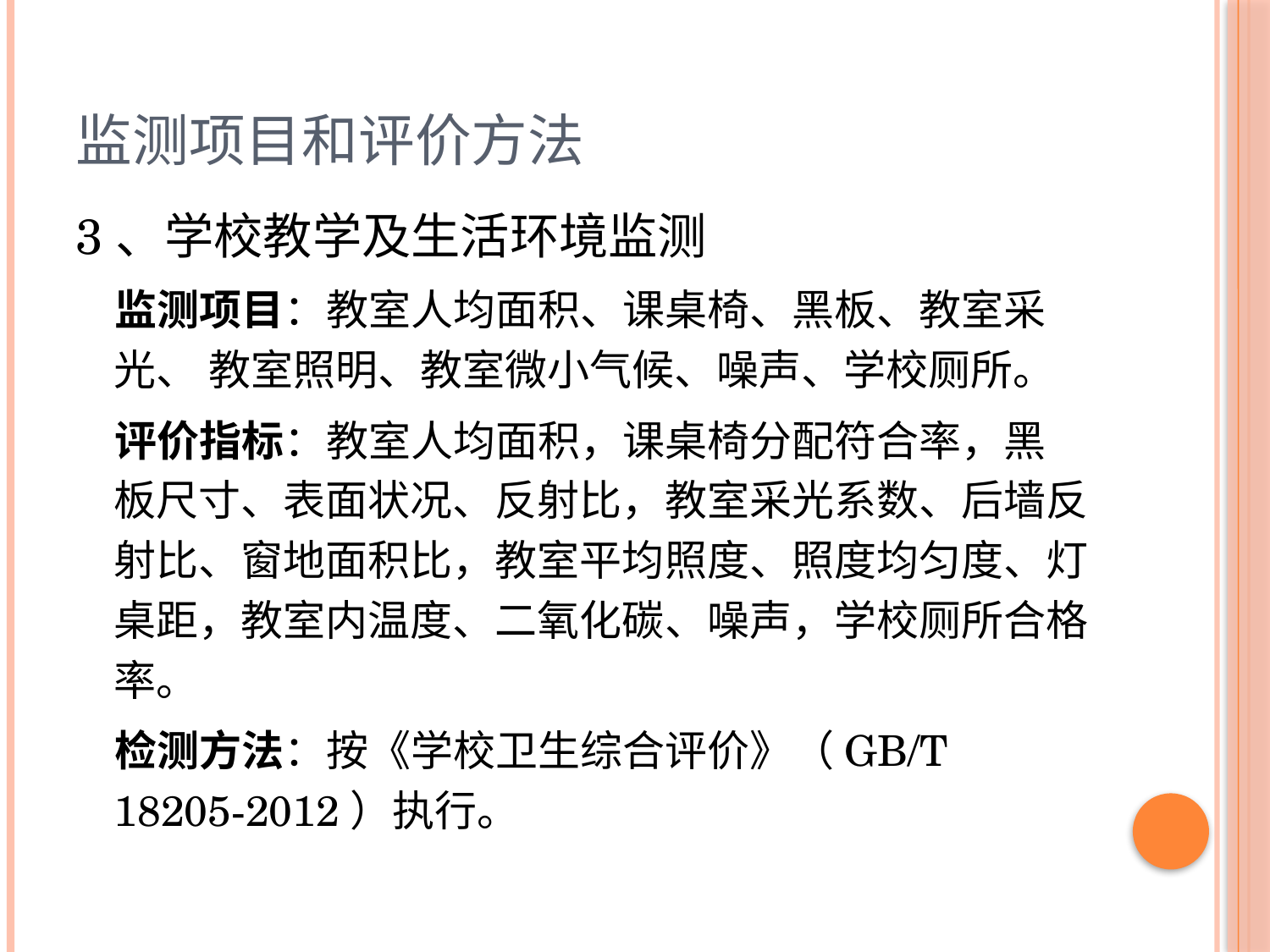

# 监测项目和评价方法
3、学校教学及生活环境监测
   监测项目：教室人均面积、课桌椅、黑板、教室采光、 教室照明、教室微小气候、噪声、学校厕所。
   评价指标：教室人均面积，课桌椅分配符合率，黑板尺寸、表面状况、反射比，教室采光系数、后墙反射比、窗地面积比，教室平均照度、照度均匀度、灯桌距，教室内温度、二氧化碳、噪声，学校厕所合格率。
   检测方法：按《学校卫生综合评价》（GB/T 18205-2012）执行。